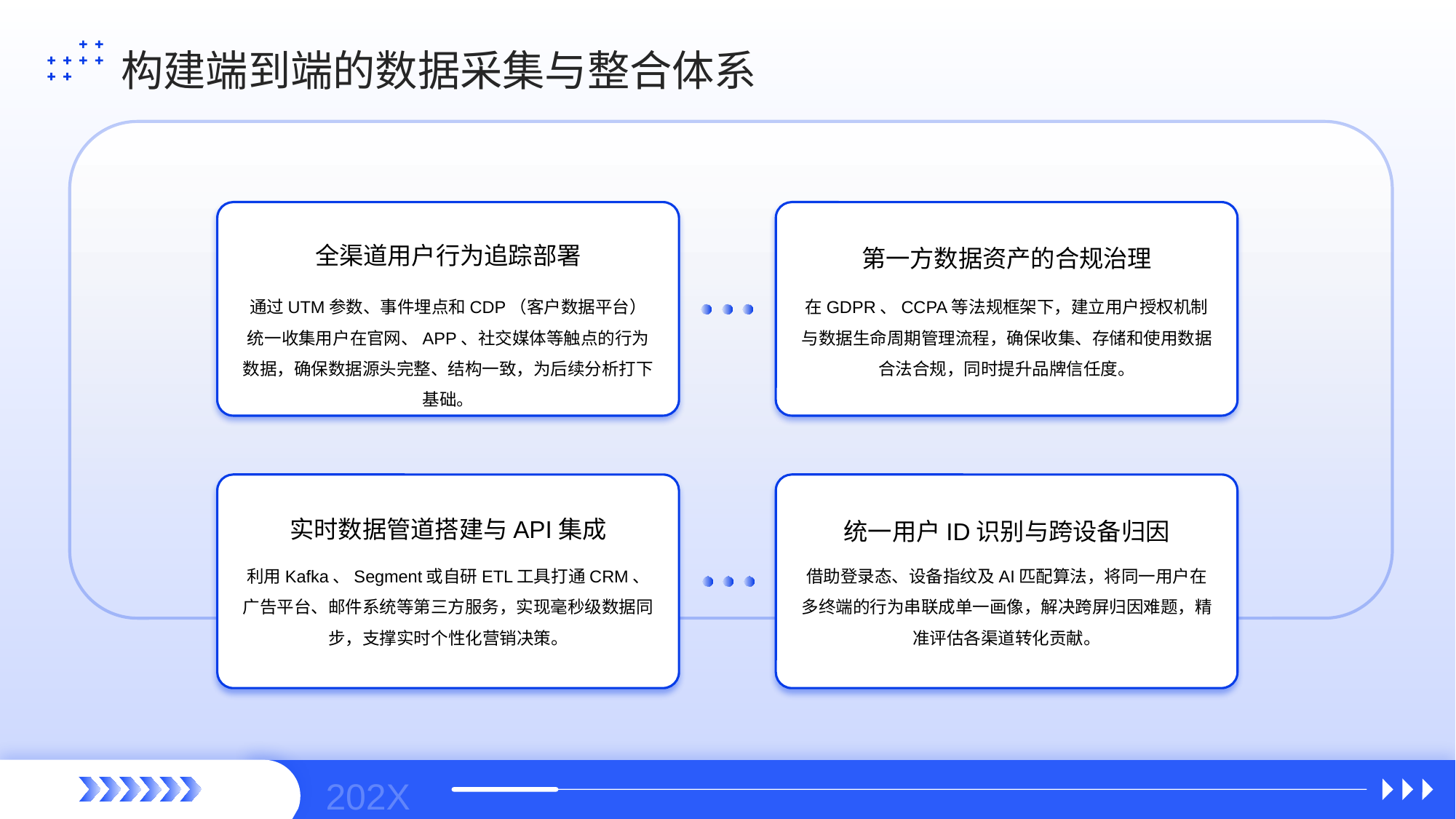

构建端到端的数据采集与整合体系

全渠道用户行为追踪部署
第一方数据资产的合规治理
通过UTM参数、事件埋点和CDP（客户数据平台）统一收集用户在官网、APP、社交媒体等触点的行为数据，确保数据源头完整、结构一致，为后续分析打下基础。
在GDPR、CCPA等法规框架下，建立用户授权机制与数据生命周期管理流程，确保收集、存储和使用数据合法合规，同时提升品牌信任度。

实时数据管道搭建与API集成
统一用户ID识别与跨设备归因
利用Kafka、Segment或自研ETL工具打通CRM、广告平台、邮件系统等第三方服务，实现毫秒级数据同步，支撑实时个性化营销决策。
借助登录态、设备指纹及AI匹配算法，将同一用户在多终端的行为串联成单一画像，解决跨屏归因难题，精准评估各渠道转化贡献。

202X